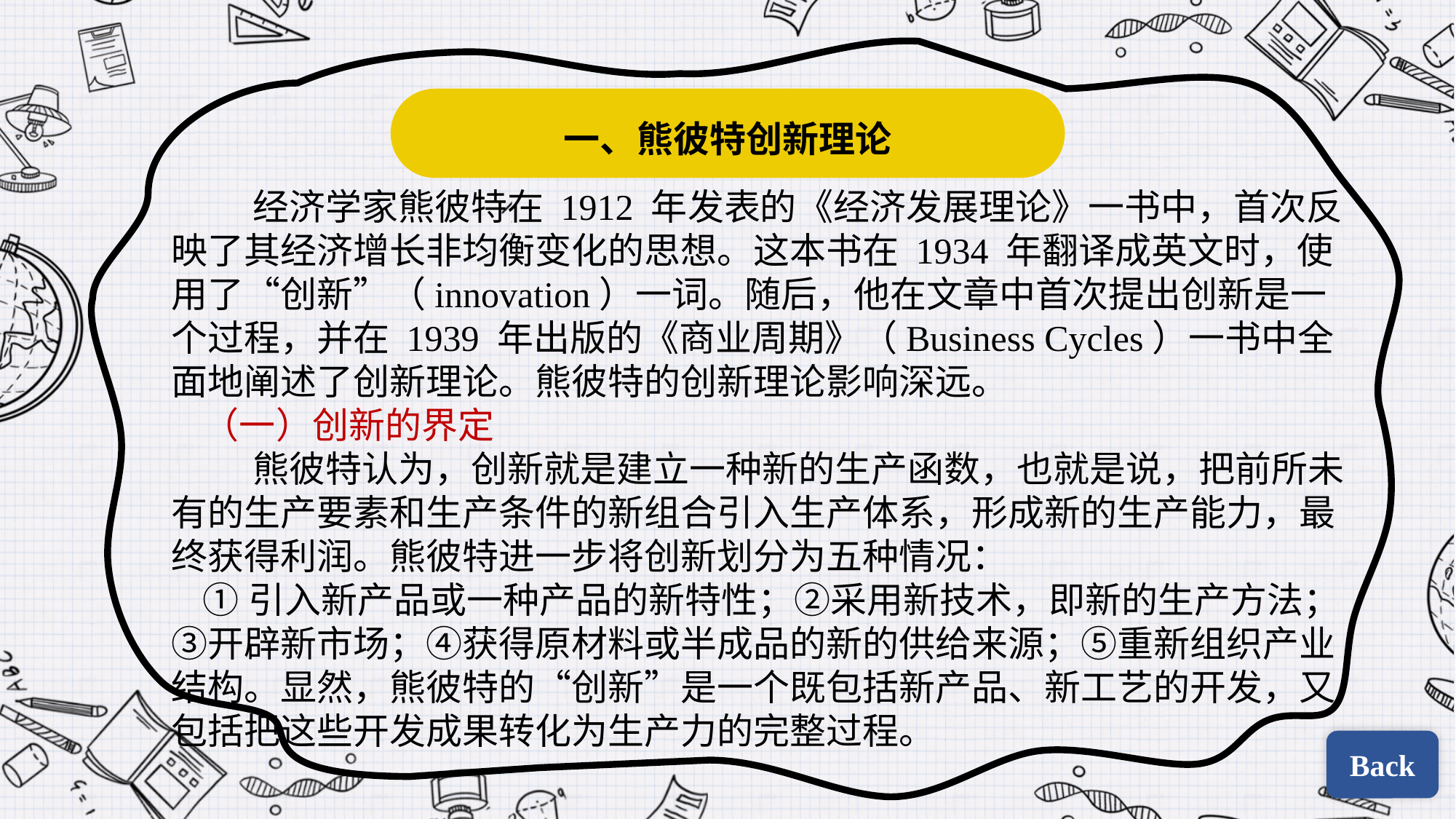

一、熊彼特创新理论
     经济学家熊彼特在 1912 年发表的《经济发展理论》一书中，首次反映了其经济增长非均衡变化的思想。这本书在 1934 年翻译成英文时，使用了“创新”（innovation）一词。随后，他在文章中首次提出创新是一个过程，并在 1939 年出版的《商业周期》（Business Cycles）一书中全面地阐述了创新理论。熊彼特的创新理论影响深远。
（一）创新的界定
     熊彼特认为，创新就是建立一种新的生产函数，也就是说，把前所未有的生产要素和生产条件的新组合引入生产体系，形成新的生产能力，最终获得利润。熊彼特进一步将创新划分为五种情况：
①引入新产品或一种产品的新特性；②采用新技术，即新的生产方法；③开辟新市场；④获得原材料或半成品的新的供给来源；⑤重新组织产业结构。显然，熊彼特的“创新”是一个既包括新产品、新工艺的开发，又包括把这些开发成果转化为生产力的完整过程。

Back